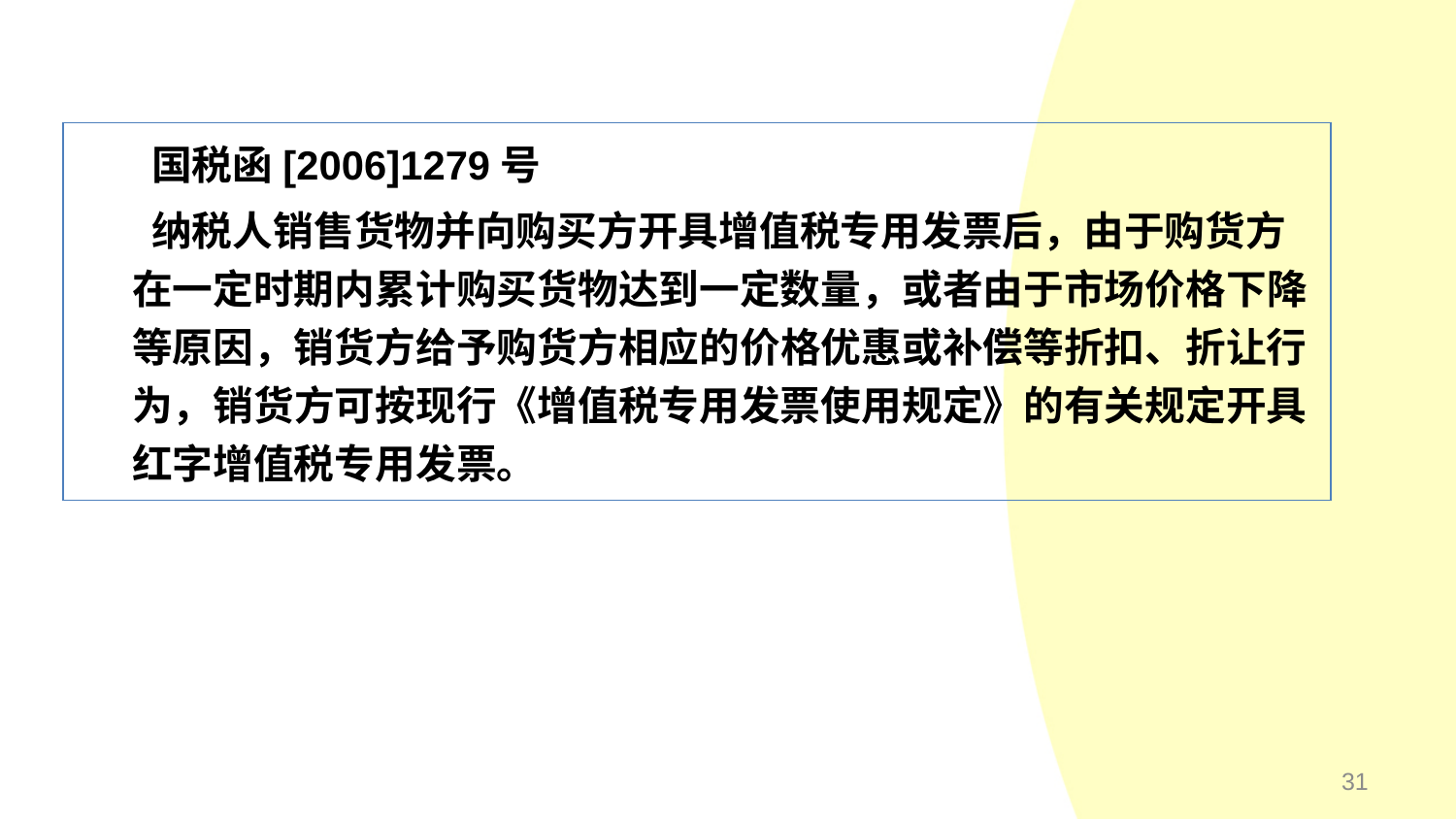

国税函[2006]1279号
       纳税人销售货物并向购买方开具增值税专用发票后，由于购货方在一定时期内累计购买货物达到一定数量，或者由于市场价格下降等原因，销货方给予购货方相应的价格优惠或补偿等折扣、折让行为，销货方可按现行《增值税专用发票使用规定》的有关规定开具红字增值税专用发票。
31